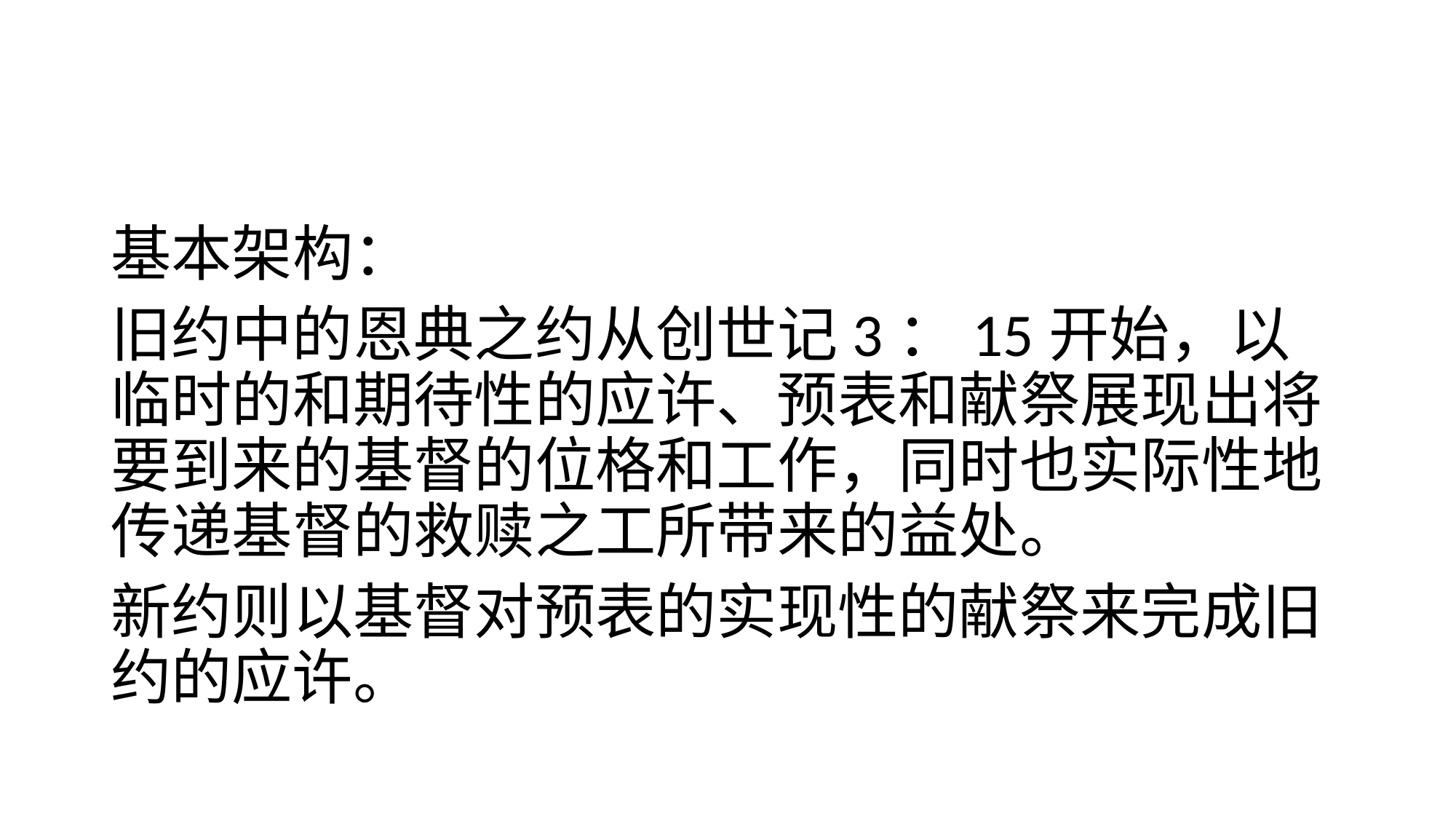

#
基本架构：
旧约中的恩典之约从创世记3：15开始，以临时的和期待性的应许、预表和献祭展现出将要到来的基督的位格和工作，同时也实际性地传递基督的救赎之工所带来的益处。
新约则以基督对预表的实现性的献祭来完成旧约的应许。